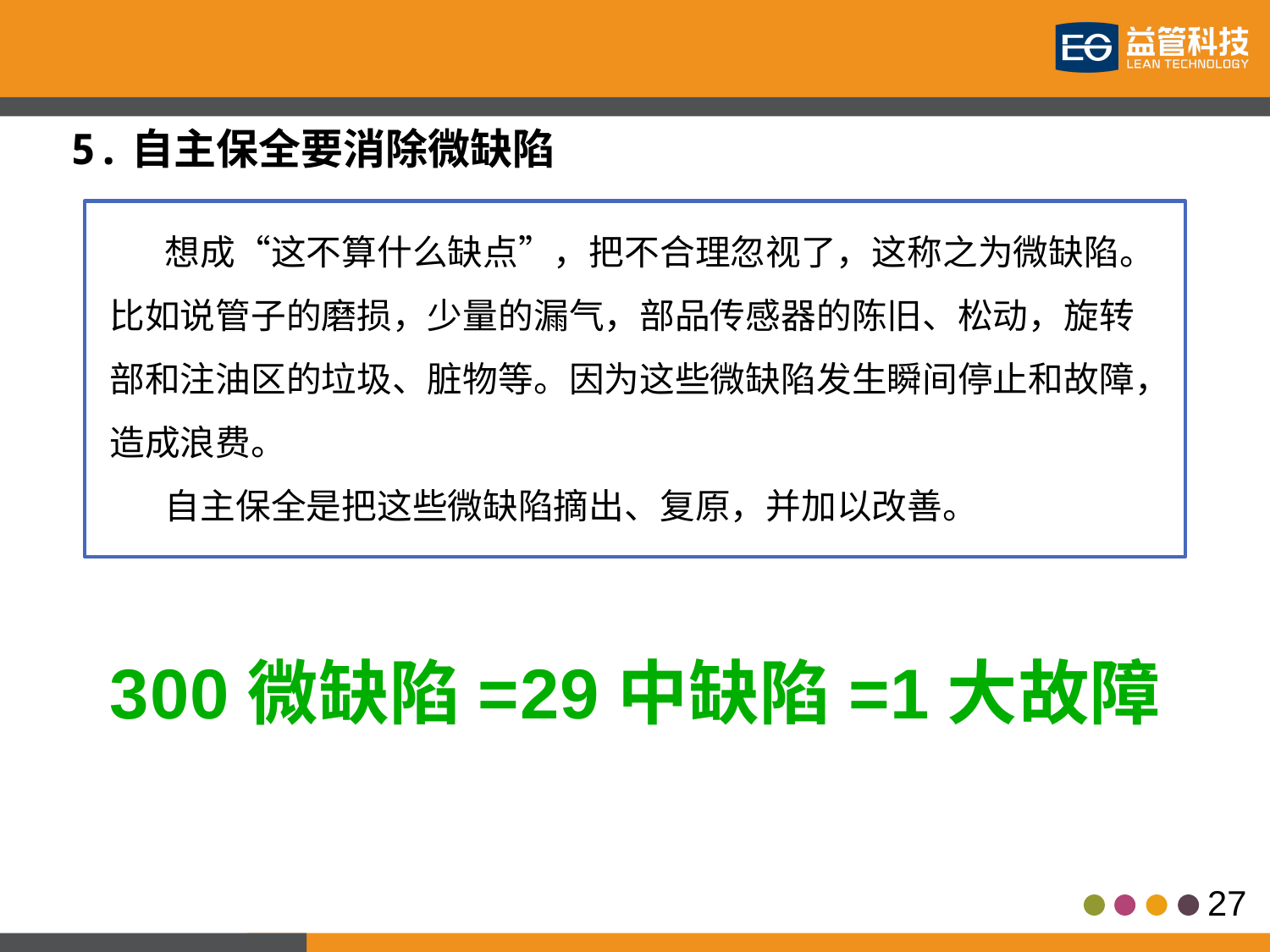

5.自主保全要消除微缺陷

      想成“这不算什么缺点”，把不合理忽视了，这称之为微缺陷。比如说管子的磨损，少量的漏气，部品传感器的陈旧、松动，旋转部和注油区的垃圾、脏物等。因为这些微缺陷发生瞬间停止和故障，造成浪费。
      自主保全是把这些微缺陷摘出、复原，并加以改善。
300微缺陷=29中缺陷=1大故障